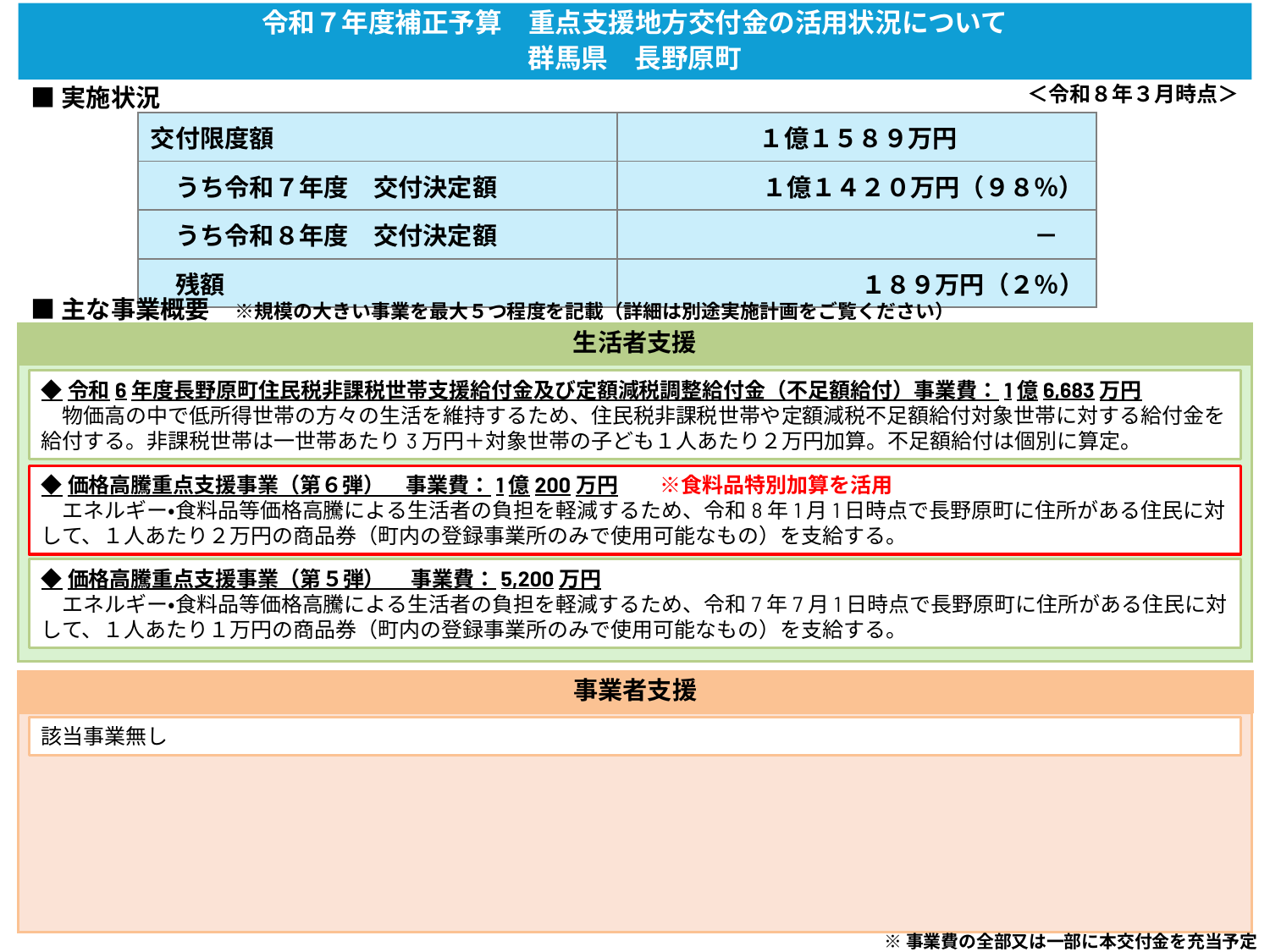

令和７年度補正予算　重点支援地方交付金の活用状況について
群馬県　長野原町
＜令和８年３月時点＞
■実施状況
| 交付限度額 | １億１５８９万円 |
| --- | --- |
| うち令和７年度　交付決定額 | １億１４２０万円（９８％） |
| うち令和８年度　交付決定額 | － |
| 残額 | １８９万円（２％） |
■主な事業概要　※規模の大きい事業を最大５つ程度を記載（詳細は別途実施計画をご覧ください）
生活者支援

◆令和6年度長野原町住民税非課税世帯支援給付金及び定額減税調整給付金（不足額給付）事業費：1億6,683万円
　物価高の中で低所得世帯の方々の生活を維持するため、住民税非課税世帯や定額減税不足額給付対象世帯に対する給付金を給付する。非課税世帯は一世帯あたり3万円＋対象世帯の子ども１人あたり２万円加算。不足額給付は個別に算定。
◆価格高騰重点支援事業（第６弾）　事業費：1億200万円　　※食料品特別加算を活用
　エネルギー・食料品等価格高騰による生活者の負担を軽減するため、令和8年1月1日時点で長野原町に住所がある住民に対して、１人あたり２万円の商品券（町内の登録事業所のみで使用可能なもの）を支給する。
◆価格高騰重点支援事業（第５弾） 　事業費：5,200万円
　エネルギー・食料品等価格高騰による生活者の負担を軽減するため、令和7年7月1日時点で長野原町に住所がある住民に対して、１人あたり１万円の商品券（町内の登録事業所のみで使用可能なもの）を支給する。
事業者支援

該当事業無し
※事業費の全部又は一部に本交付金を充当予定